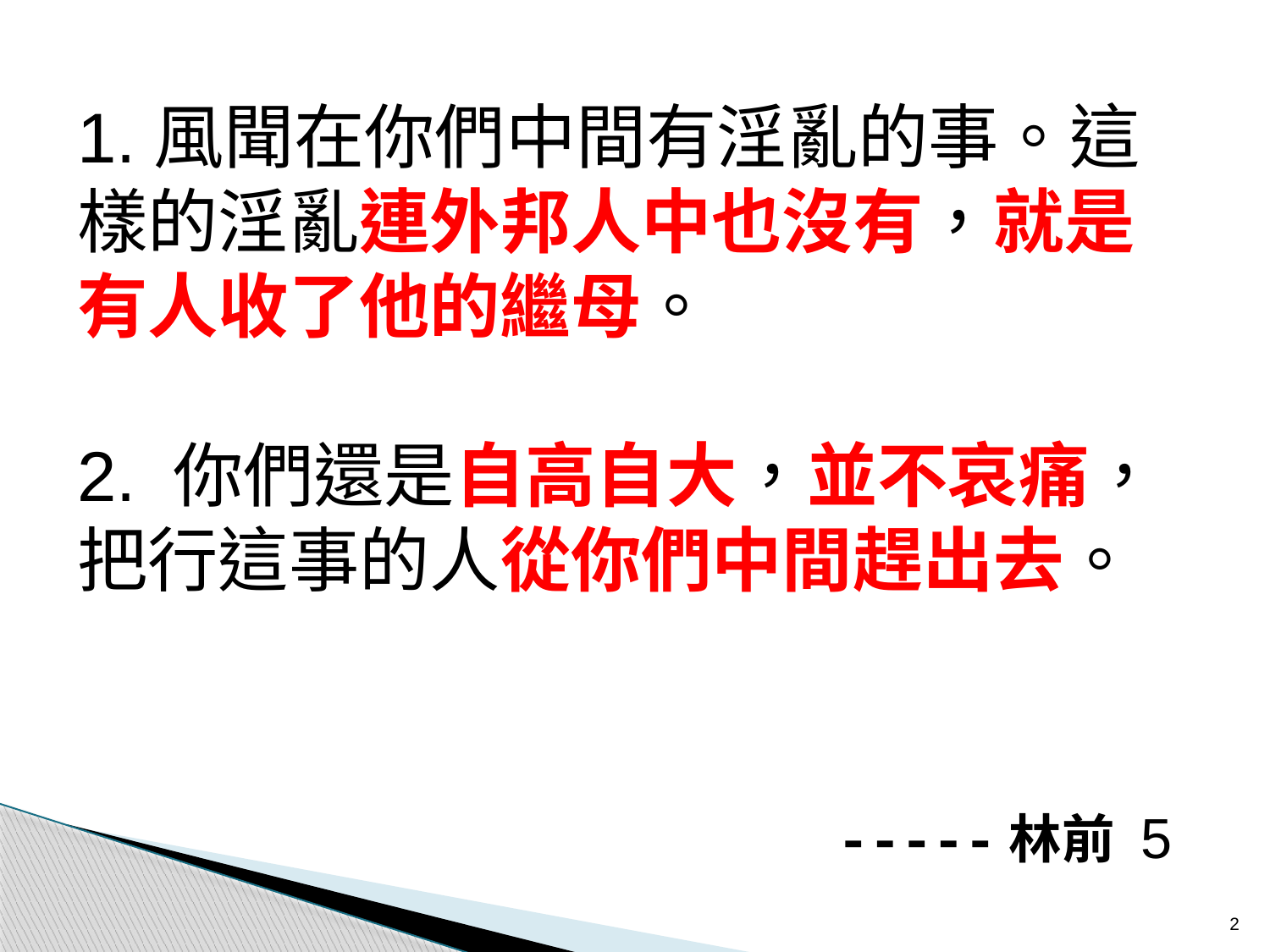

1.風聞在你們中間有淫亂的事。這樣的淫亂連外邦人中也沒有，就是有人收了他的繼母。

2. 你們還是自高自大，並不哀痛，把行這事的人從你們中間趕出去。
-----林前 5
2